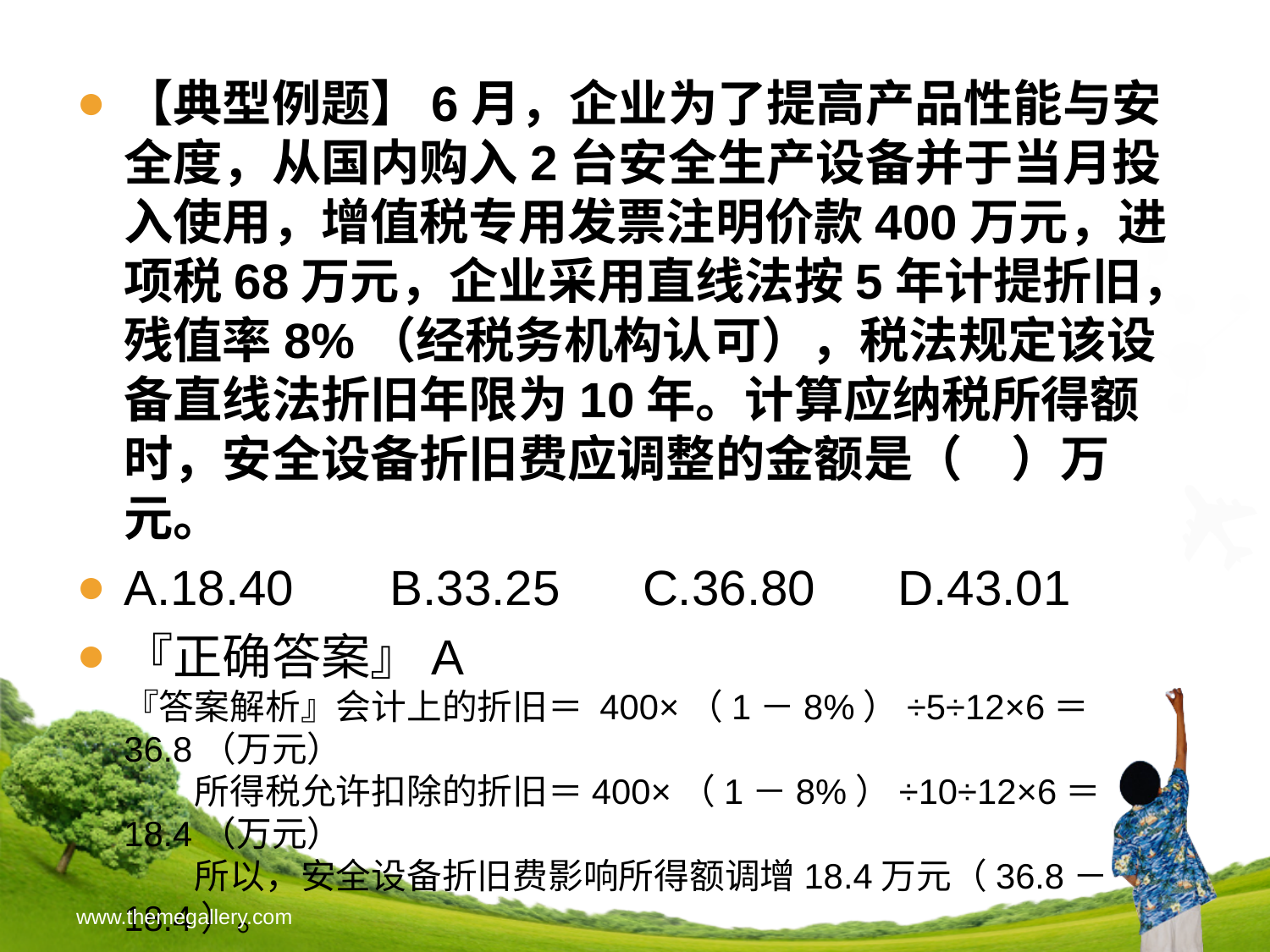

【典型例题】6月，企业为了提高产品性能与安全度，从国内购入2台安全生产设备并于当月投入使用，增值税专用发票注明价款400万元，进项税68万元，企业采用直线法按5年计提折旧，残值率8%（经税务机构认可），税法规定该设备直线法折旧年限为10年。计算应纳税所得额时，安全设备折旧费应调整的金额是（　）万元。
A.18.40       B.33.25      C.36.80      D.43.01
『正确答案』A
『答案解析』会计上的折旧＝ 400×（1－8%）÷5÷12×6＝36.8（万元）
　　所得税允许扣除的折旧＝400×（1－8%）÷10÷12×6＝18.4（万元）
　　所以，安全设备折旧费影响所得额调增18.4万元（36.8－18.4）。

www.themegallery.com